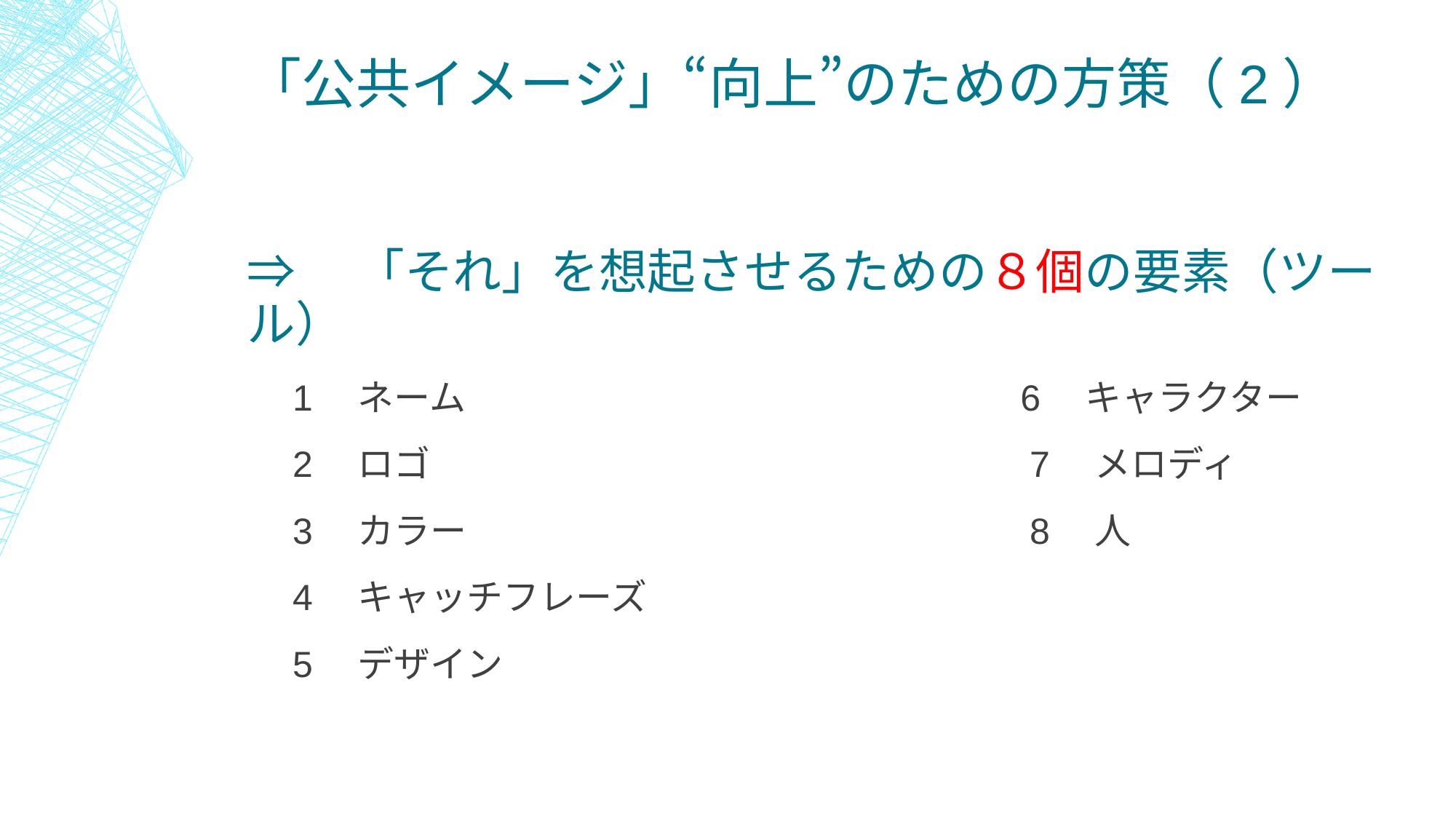

# 「公共イメージ」“向上”のための方策（2）
⇒　「それ」を想起させるための８個の要素（ツール）
　1　ネーム　　　　　　　　　　　　　　　6　キャラクター
　2　ロゴ　　　　　　　　　　　　　　　　 7　メロディ
　3　カラー　　　　　　　　　　　　　　　 8　人
　4　キャッチフレーズ
　5　デザイン